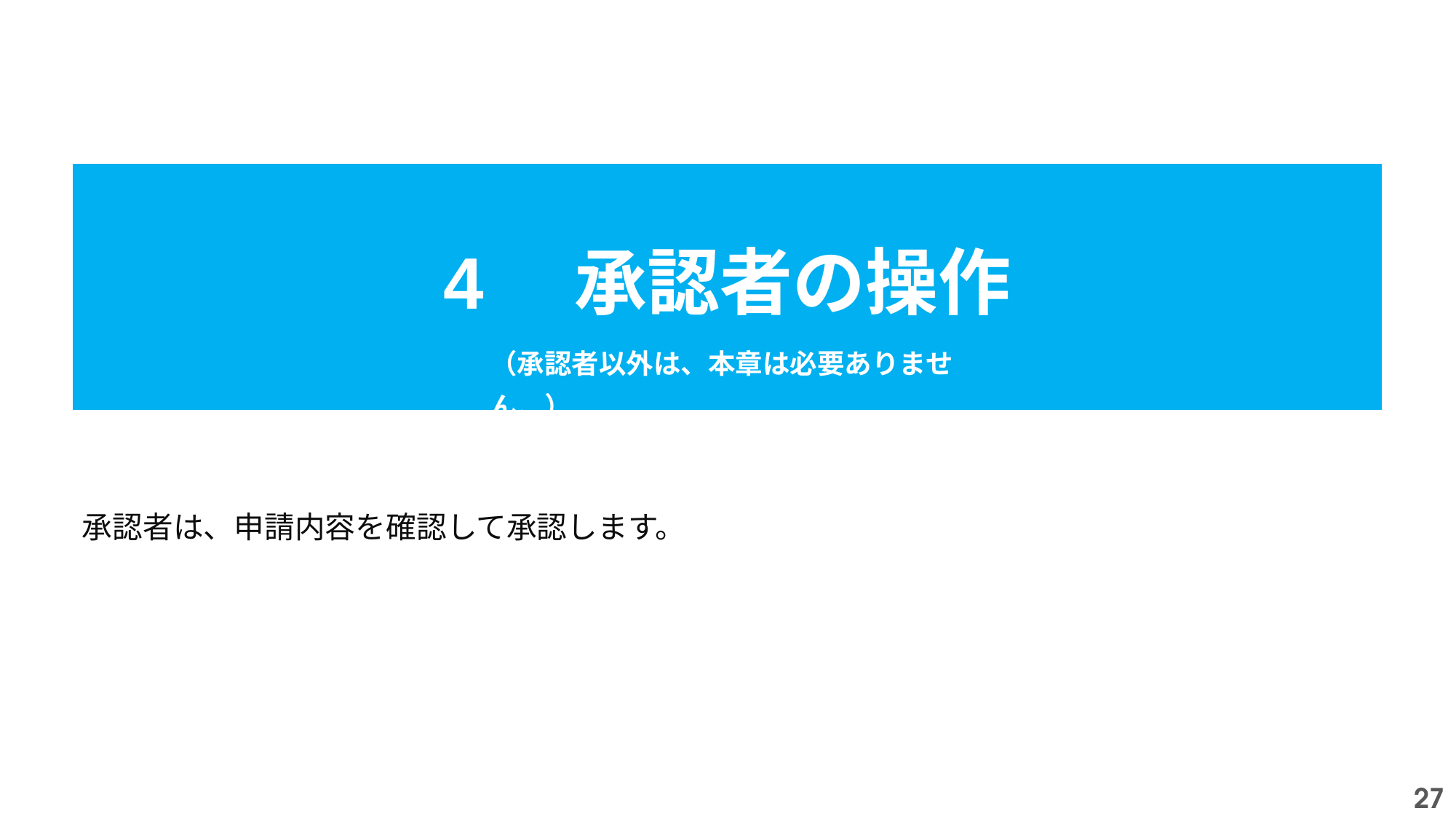

4　承認者の操作
（承認者以外は、本章は必要ありません。）
承認者は、申請内容を確認して承認します。
27